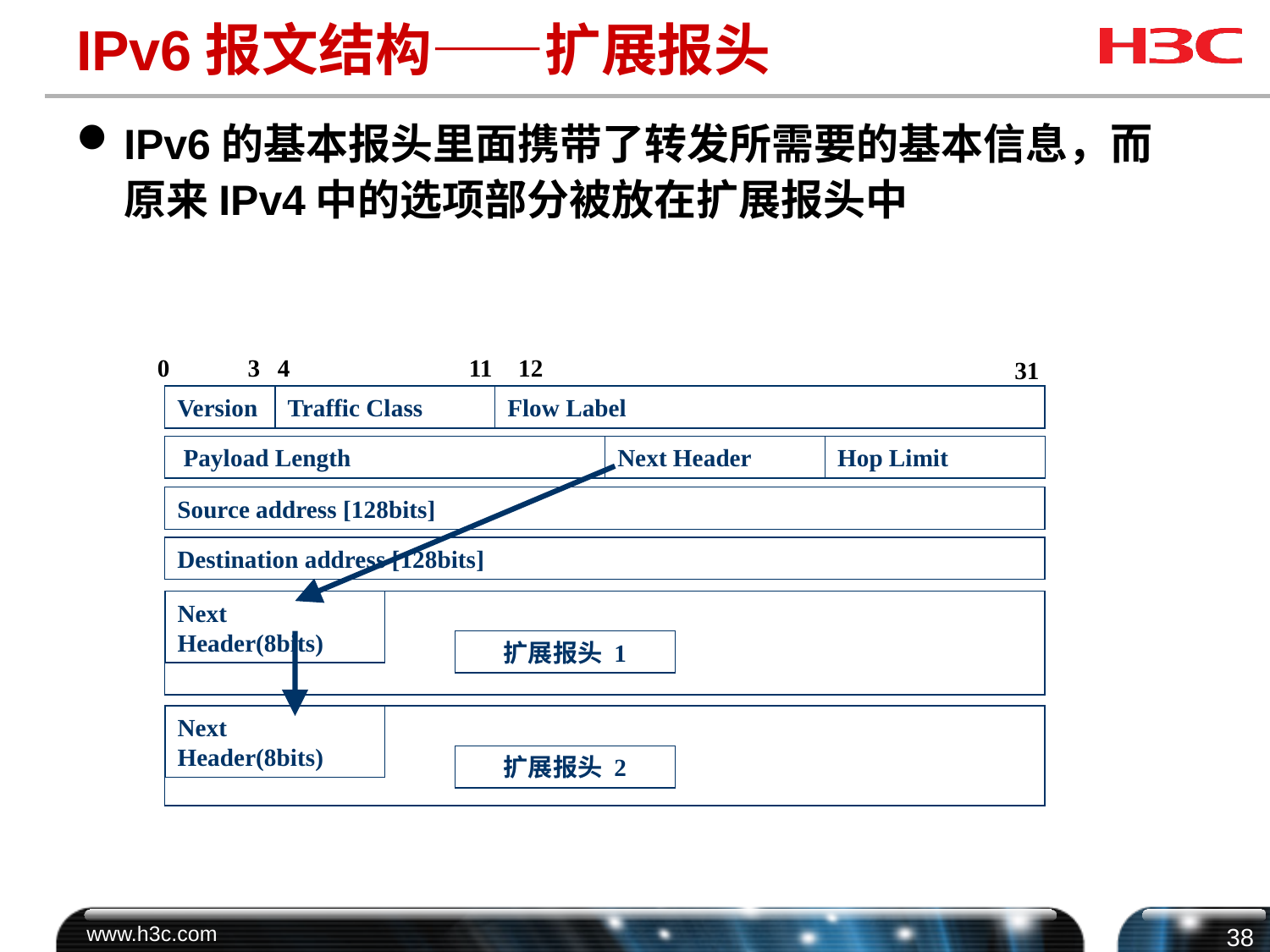

# IPv6报文结构——扩展报头
IPv6的基本报头里面携带了转发所需要的基本信息，而原来IPv4中的选项部分被放在扩展报头中
4
11
0
3
12
31
Version
Traffic Class
Flow Label
 Payload Length
Next Header
Hop Limit

Source address [128bits]
Destination address [128bits]

Next Header(8bits)

扩展报头 1

Next Header(8bits)
扩展报头 2